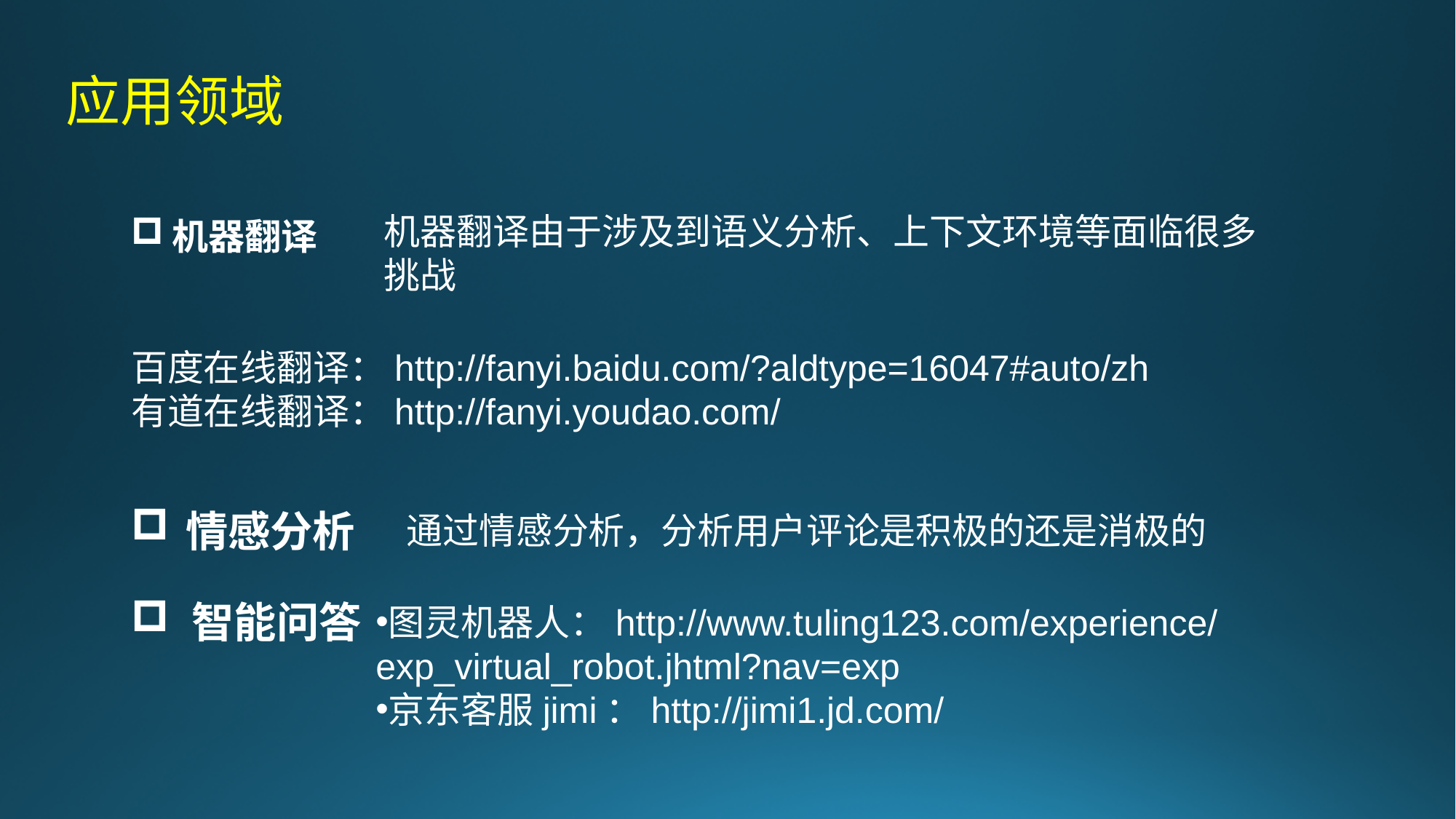

应用领域
机器翻译由于涉及到语义分析、上下文环境等面临很多挑战
机器翻译
百度在线翻译：http://fanyi.baidu.com/?aldtype=16047#auto/zh
有道在线翻译：http://fanyi.youdao.com/
情感分析
通过情感分析，分析用户评论是积极的还是消极的
 智能问答
图灵机器人：http://www.tuling123.com/experience/exp_virtual_robot.jhtml?nav=exp
京东客服jimi：http://jimi1.jd.com/